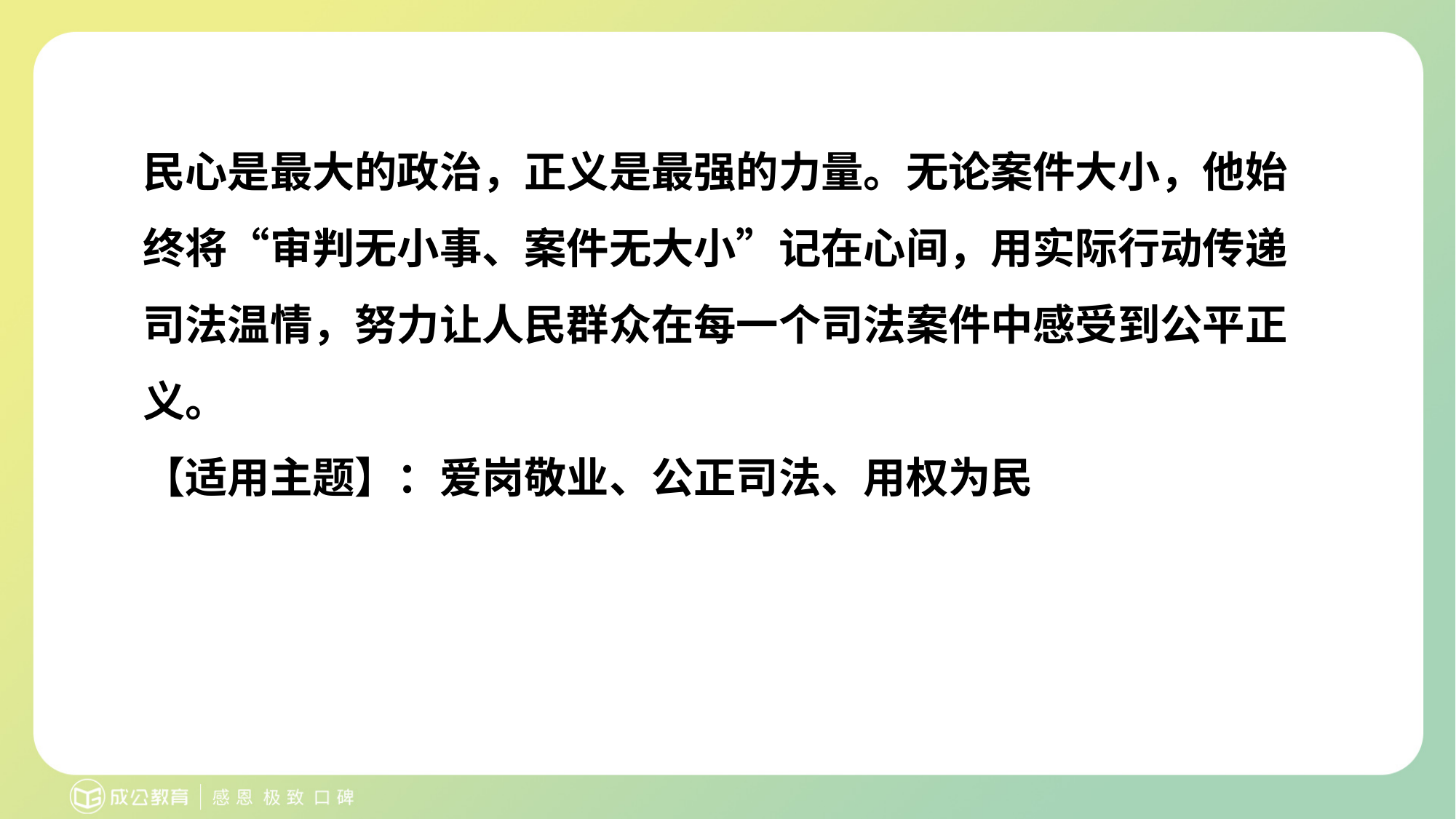

民心是最大的政治，正义是最强的力量。无论案件大小，他始终将“审判无小事、案件无大小”记在心间，用实际行动传递司法温情，努力让人民群众在每一个司法案件中感受到公平正义。
【适用主题】：爱岗敬业、公正司法、用权为民